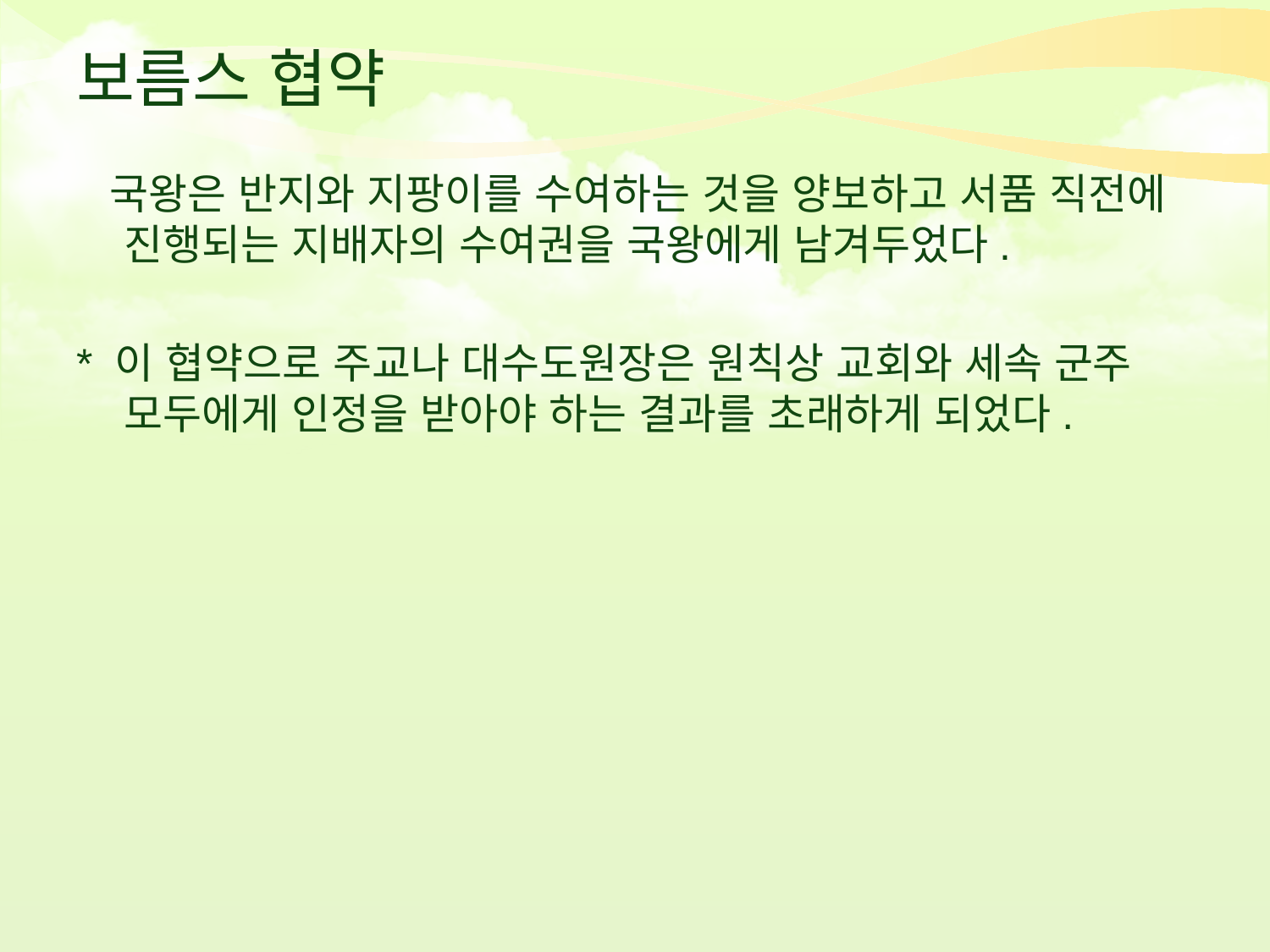

# 보름스 협약
  국왕은 반지와 지팡이를 수여하는 것을 양보하고 서품 직전에 진행되는 지배자의 수여권을 국왕에게 남겨두었다.

* 이 협약으로 주교나 대수도원장은 원칙상 교회와 세속 군주 모두에게 인정을 받아야 하는 결과를 초래하게 되었다.